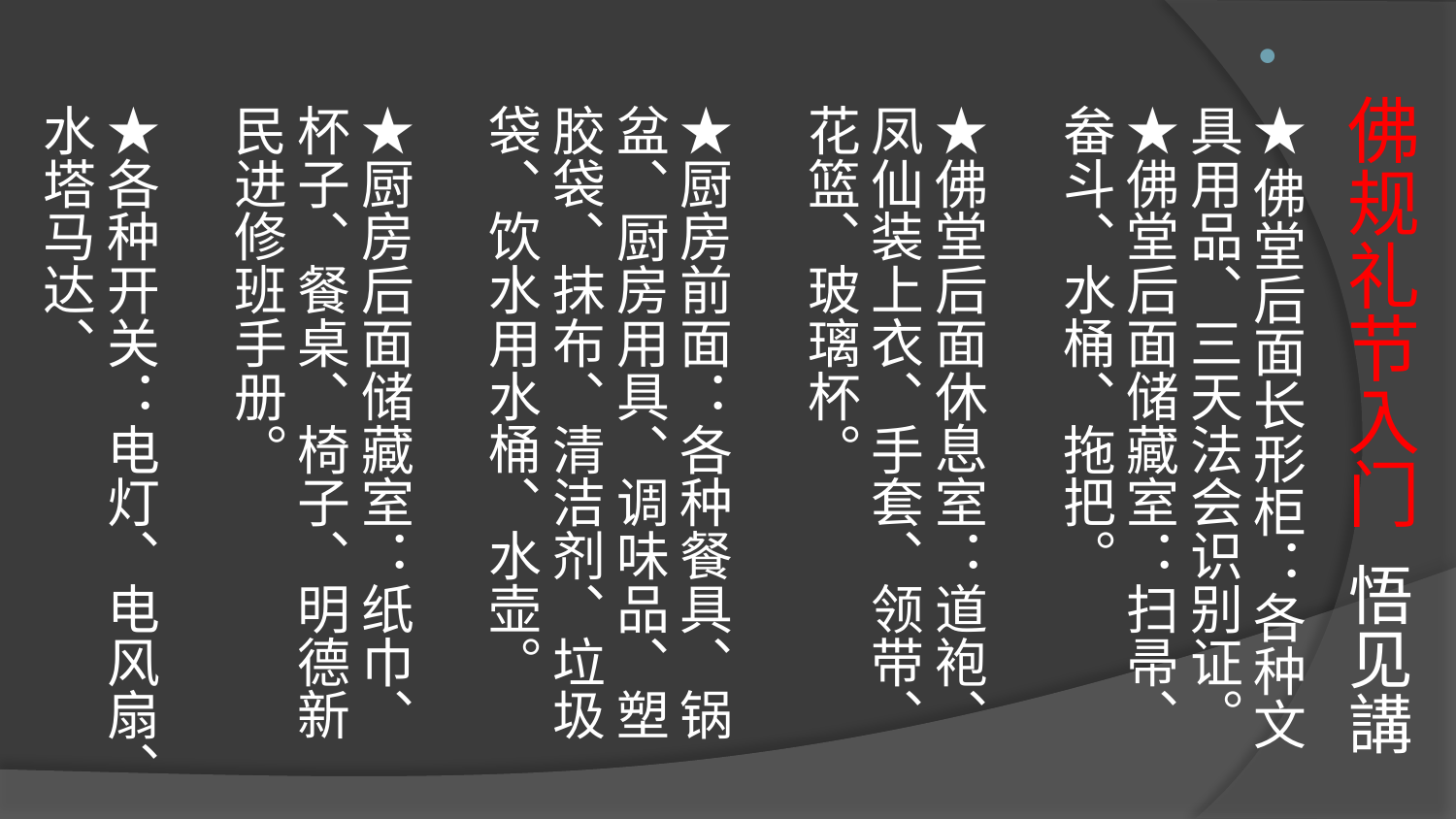

# 佛规礼节入门  悟见講
★佛堂后面长形柜：各种文具用品、三天法会识别证。
★佛堂后面储藏室：扫帚、畚斗、水桶、拖把。
★佛堂后面休息室：道袍、凤仙装上衣、手套、领带、花篮、玻璃杯。
★厨房前面：各种餐具、锅盆、厨房用具、调味品、塑胶袋、抹布、清洁剂、垃圾袋、饮水用水桶、水壶。
★厨房后面储藏室：纸巾、杯子、餐桌、椅子、明德新民进修班手册。
★各种开关：电灯、电风扇、水塔马达、